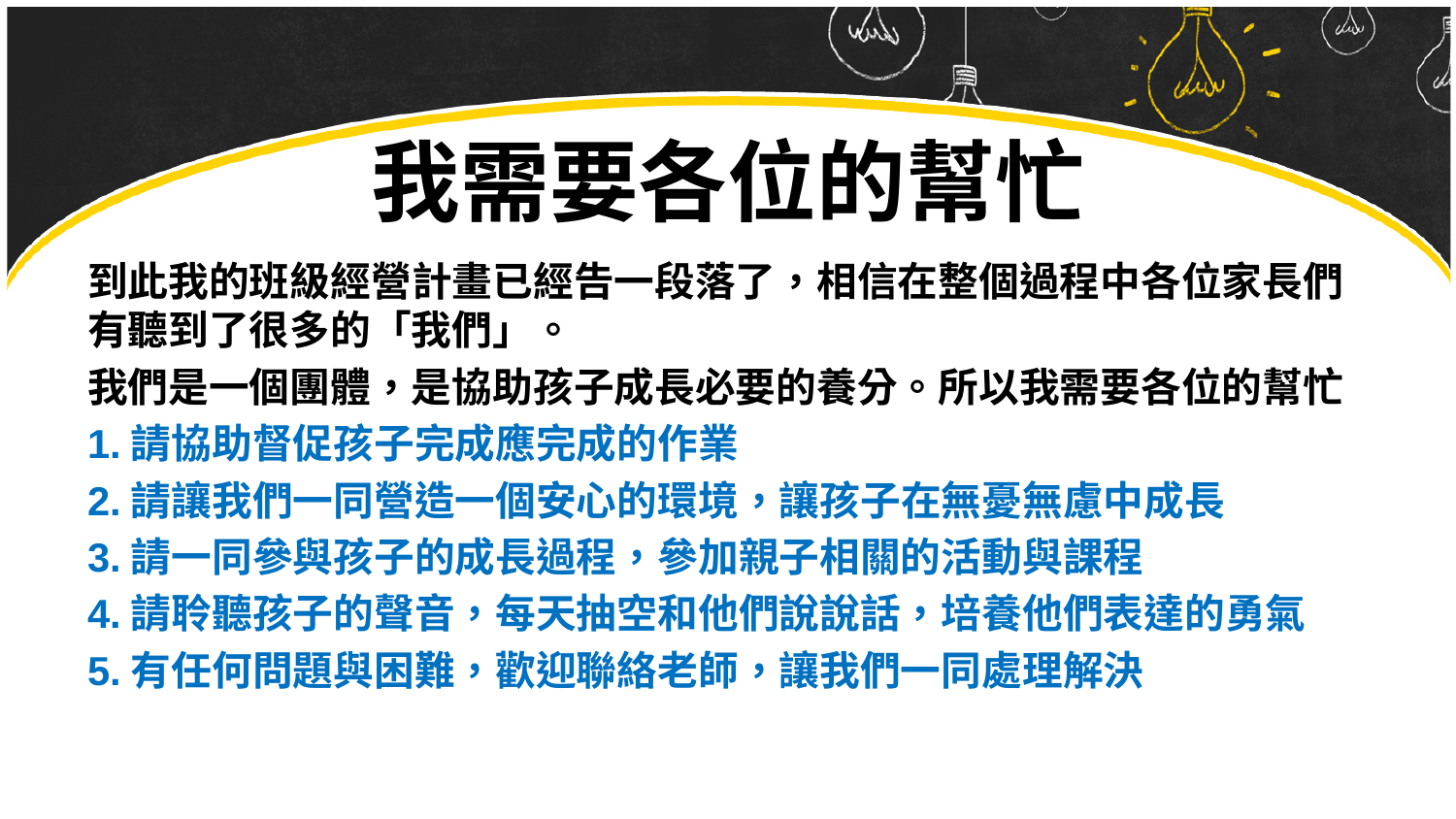

# 我需要各位的幫忙
到此我的班級經營計畫已經告一段落了，相信在整個過程中各位家長們有聽到了很多的「我們」。
我們是一個團體，是協助孩子成長必要的養分。所以我需要各位的幫忙
1.請協助督促孩子完成應完成的作業
2.請讓我們一同營造一個安心的環境，讓孩子在無憂無慮中成長
3.請一同參與孩子的成長過程，參加親子相關的活動與課程
4.請聆聽孩子的聲音，每天抽空和他們說說話，培養他們表達的勇氣
5.有任何問題與困難，歡迎聯絡老師，讓我們一同處理解決